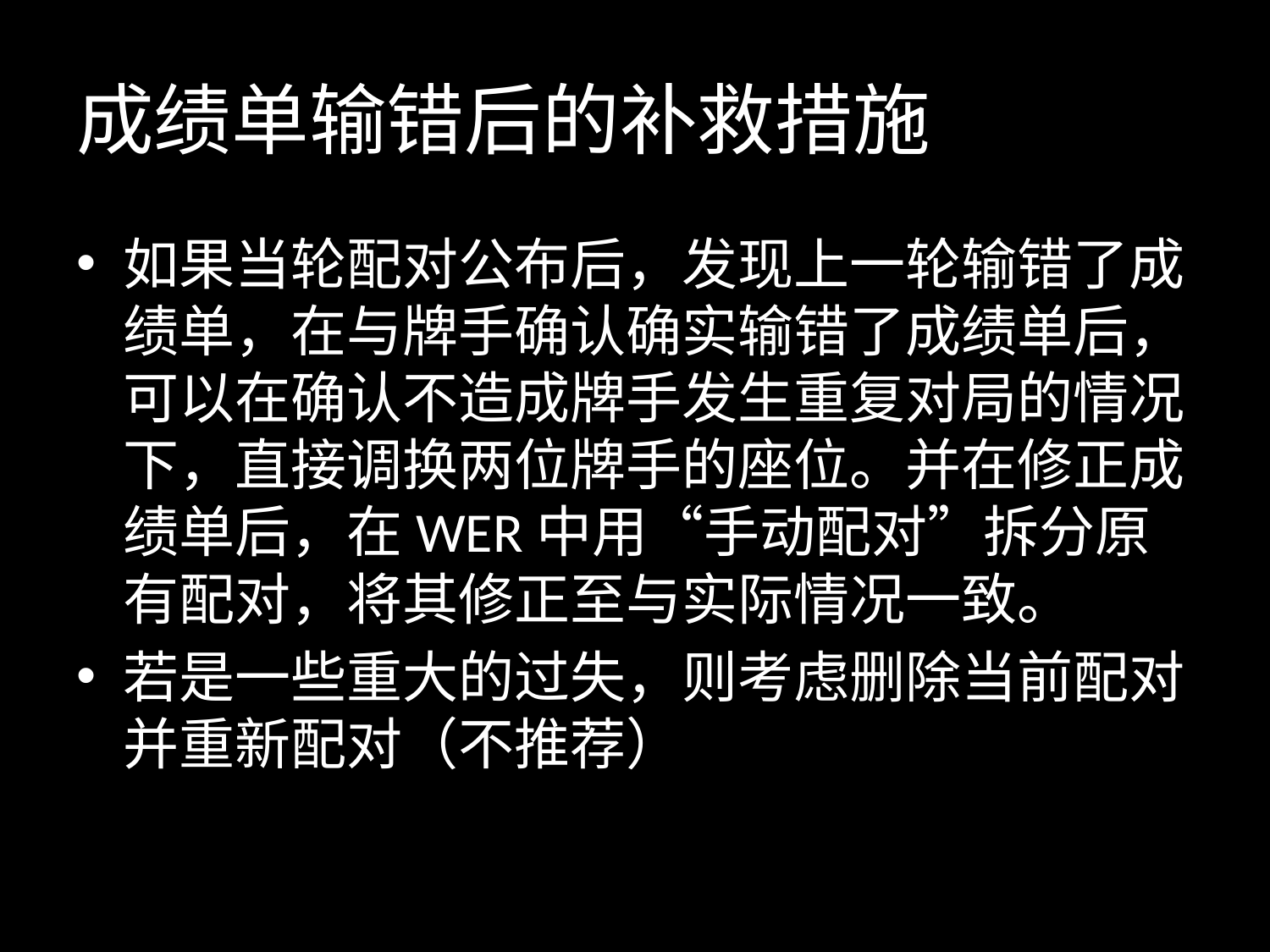

# 成绩单输错后的补救措施
如果当轮配对公布后，发现上一轮输错了成绩单，在与牌手确认确实输错了成绩单后，可以在确认不造成牌手发生重复对局的情况下，直接调换两位牌手的座位。并在修正成绩单后，在WER中用“手动配对”拆分原有配对，将其修正至与实际情况一致。
若是一些重大的过失，则考虑删除当前配对并重新配对（不推荐）